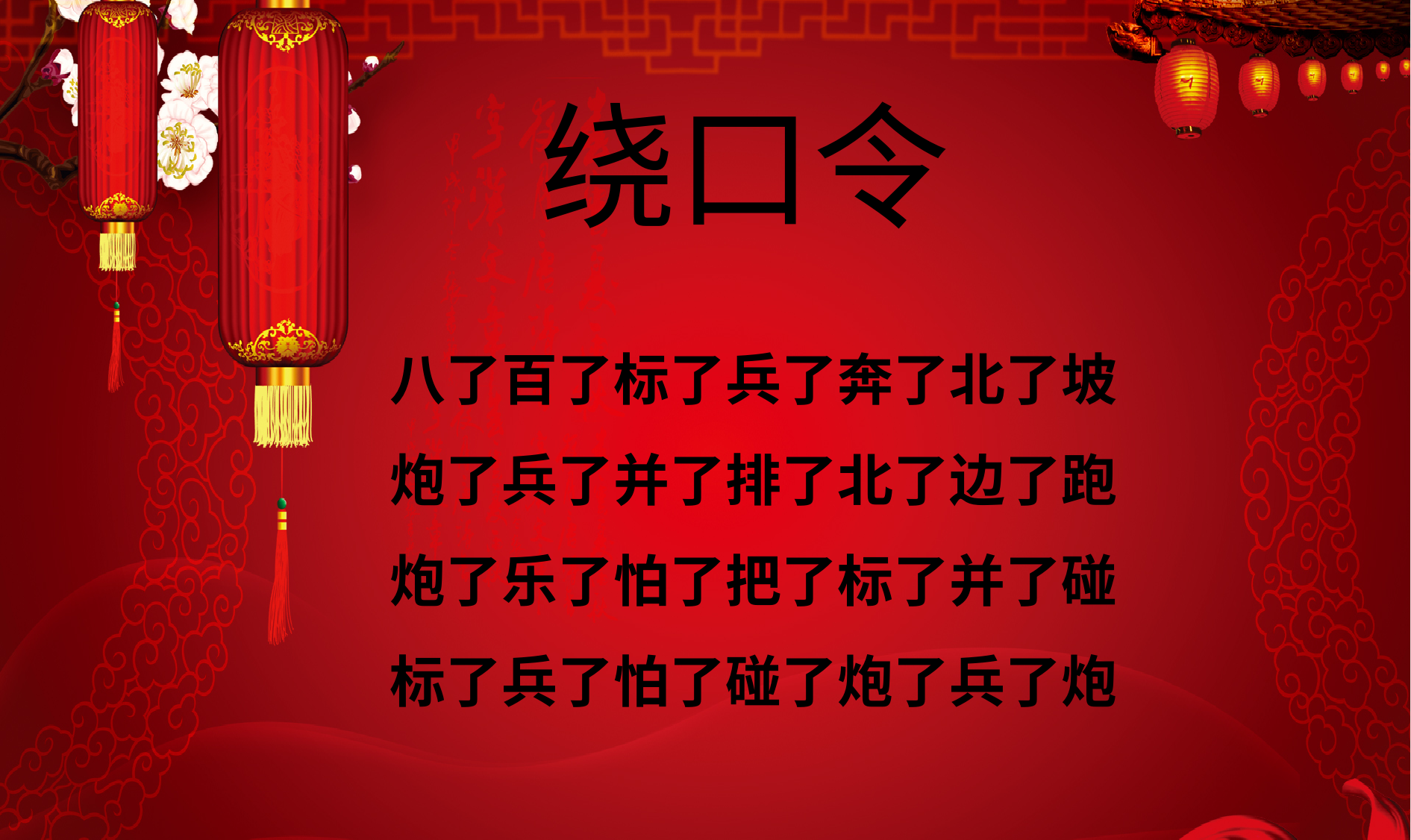

绕口令
八了百了标了兵了奔了北了坡
炮了兵了并了排了北了边了跑
炮了乐了怕了把了标了并了碰
标了兵了怕了碰了炮了兵了炮